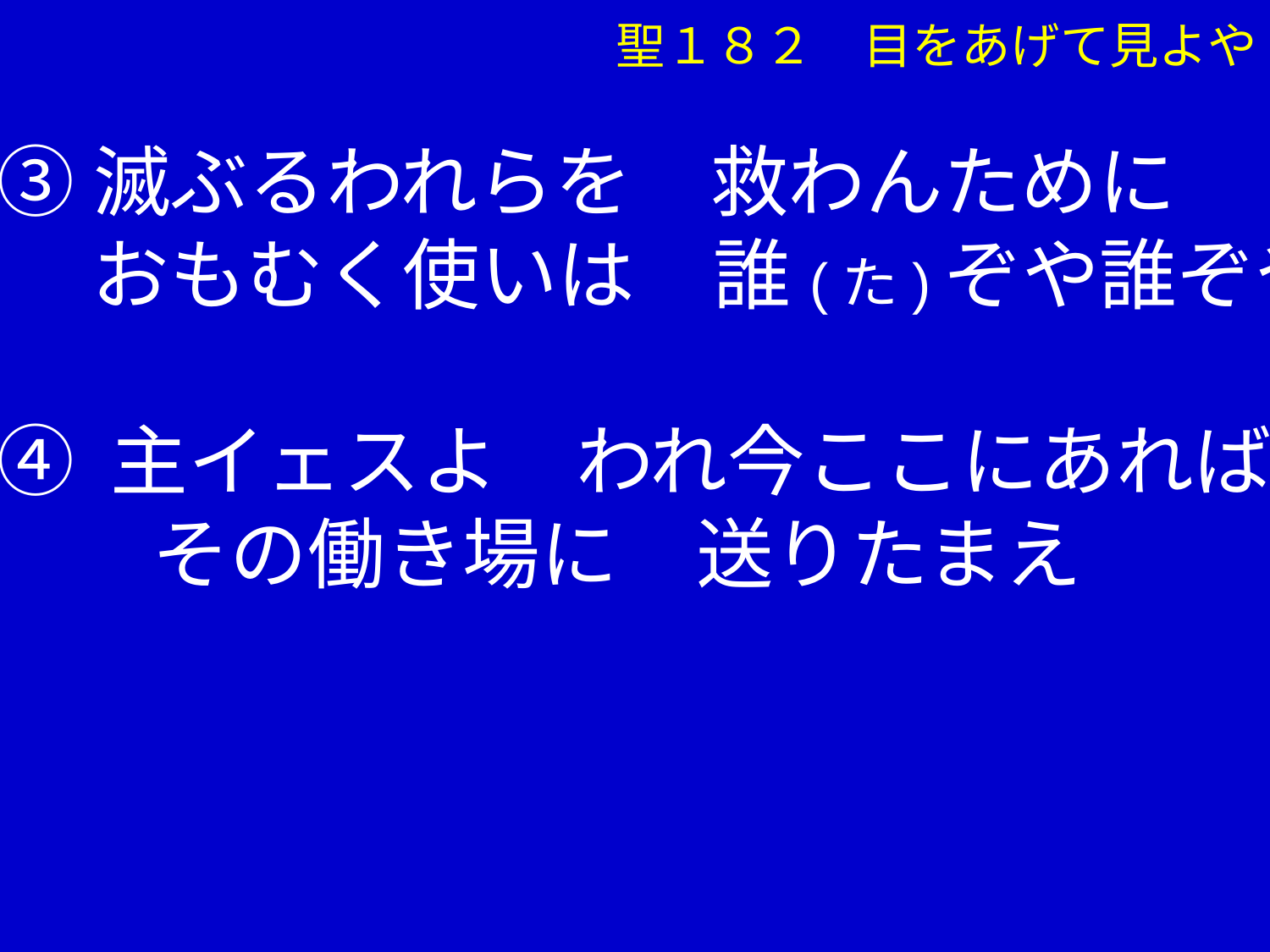

聖１８２　目をあげて見よや
③滅ぶるわれらを　救わんために
　 おもむく使いは　誰(た)ぞや誰ぞや

④ 主イェスよ　われ今ここにあれば
　　その働き場に　送りたまえ